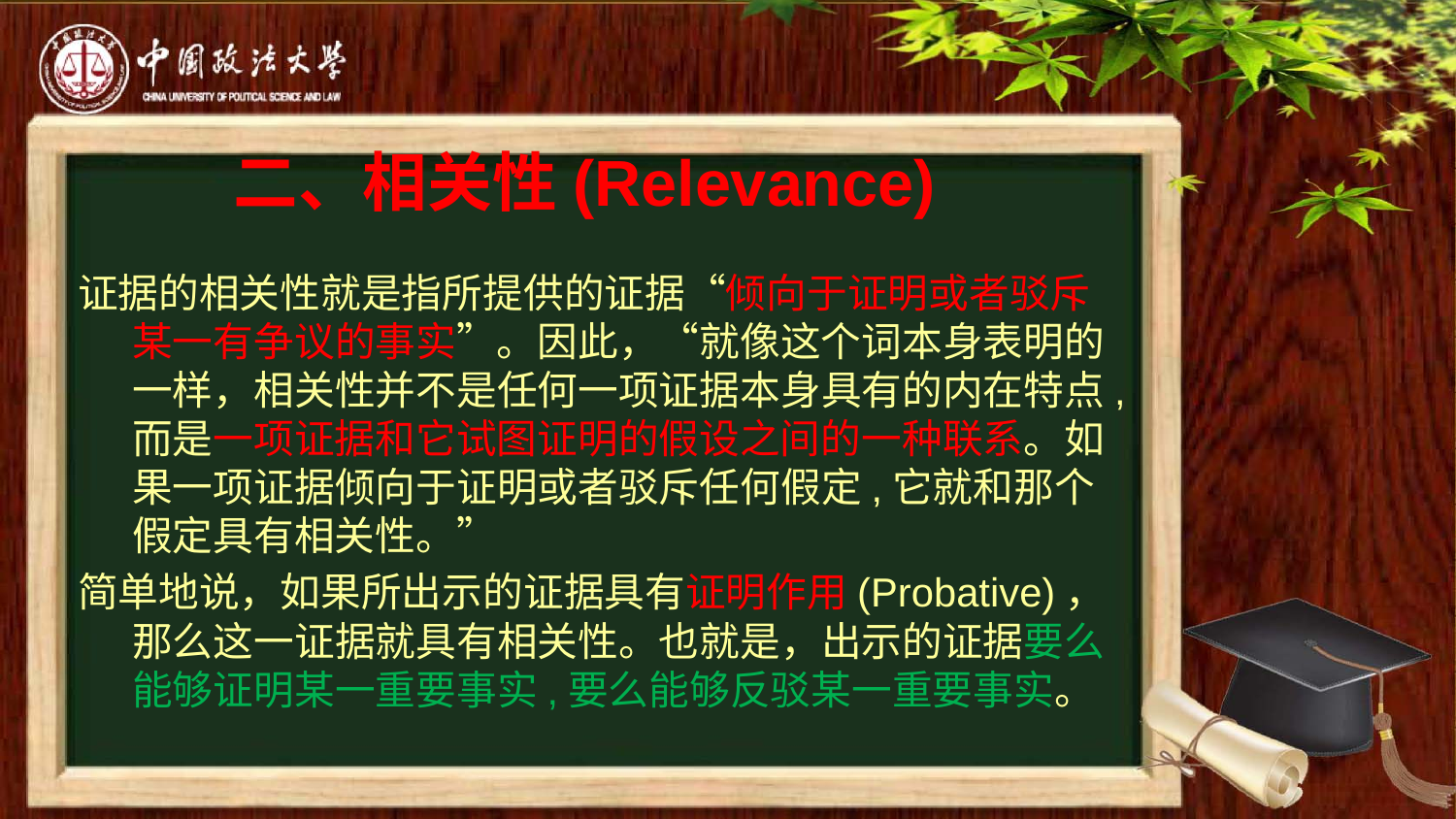

# 二、相关性(Relevance)
证据的相关性就是指所提供的证据“倾向于证明或者驳斥某一有争议的事实”。因此，“就像这个词本身表明的一样，相关性并不是任何一项证据本身具有的内在特点,而是一项证据和它试图证明的假设之间的一种联系。如果一项证据倾向于证明或者驳斥任何假定,它就和那个假定具有相关性。”
简单地说，如果所出示的证据具有证明作用(Probative)，那么这一证据就具有相关性。也就是，出示的证据要么能够证明某一重要事实,要么能够反驳某一重要事实。